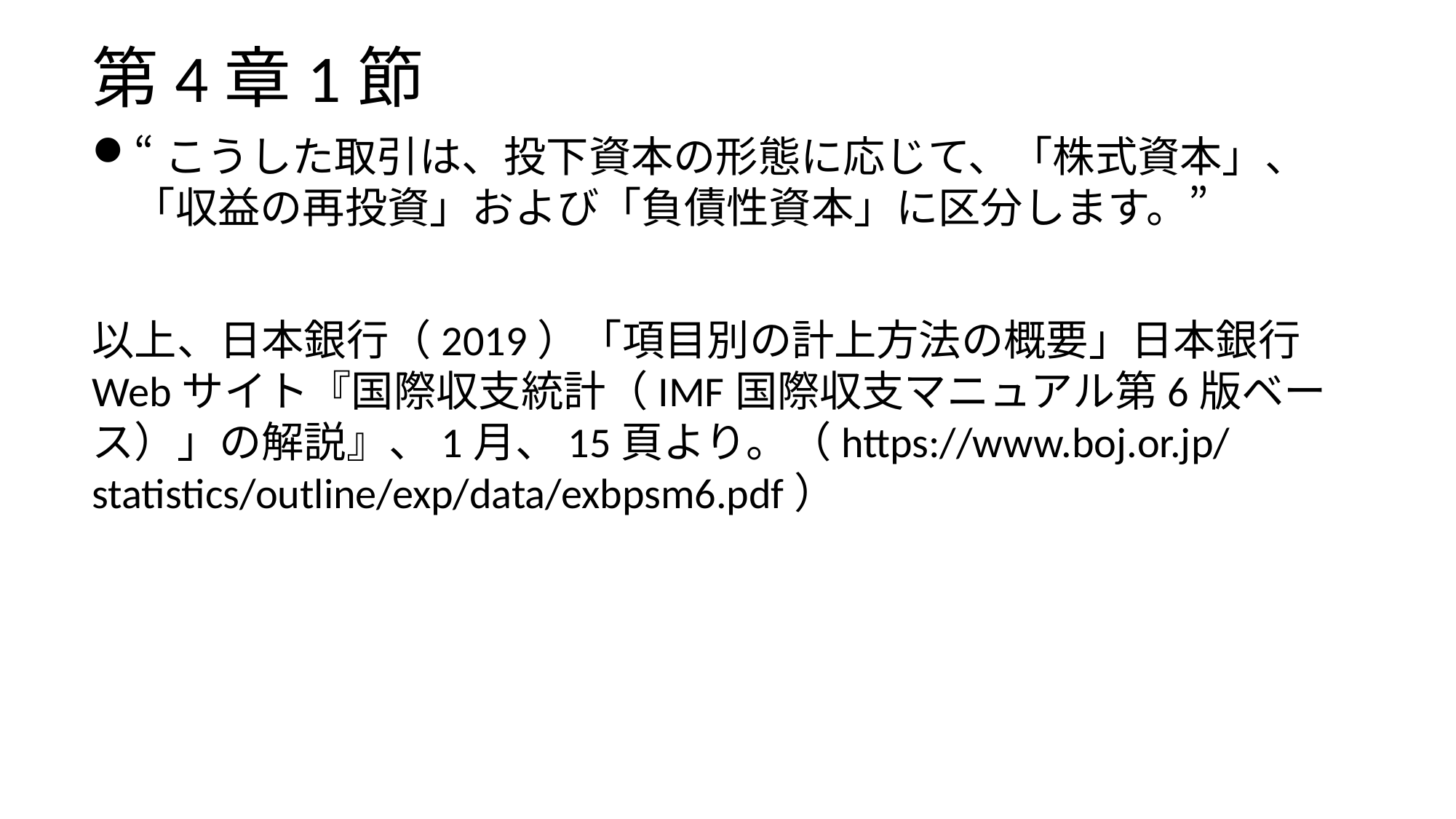

# 第4章1節
“こうした取引は、投下資本の形態に応じて、「株式資本」、「収益の再投資」および「負債性資本」に区分します。”

以上、日本銀行（2019）「項目別の計上方法の概要」日本銀行Webサイト『国際収支統計（IMF国際収支マニュアル第6版ベース）」の解説』、1月、15頁より。（https://www.boj.or.jp/statistics/outline/exp/data/exbpsm6.pdf）